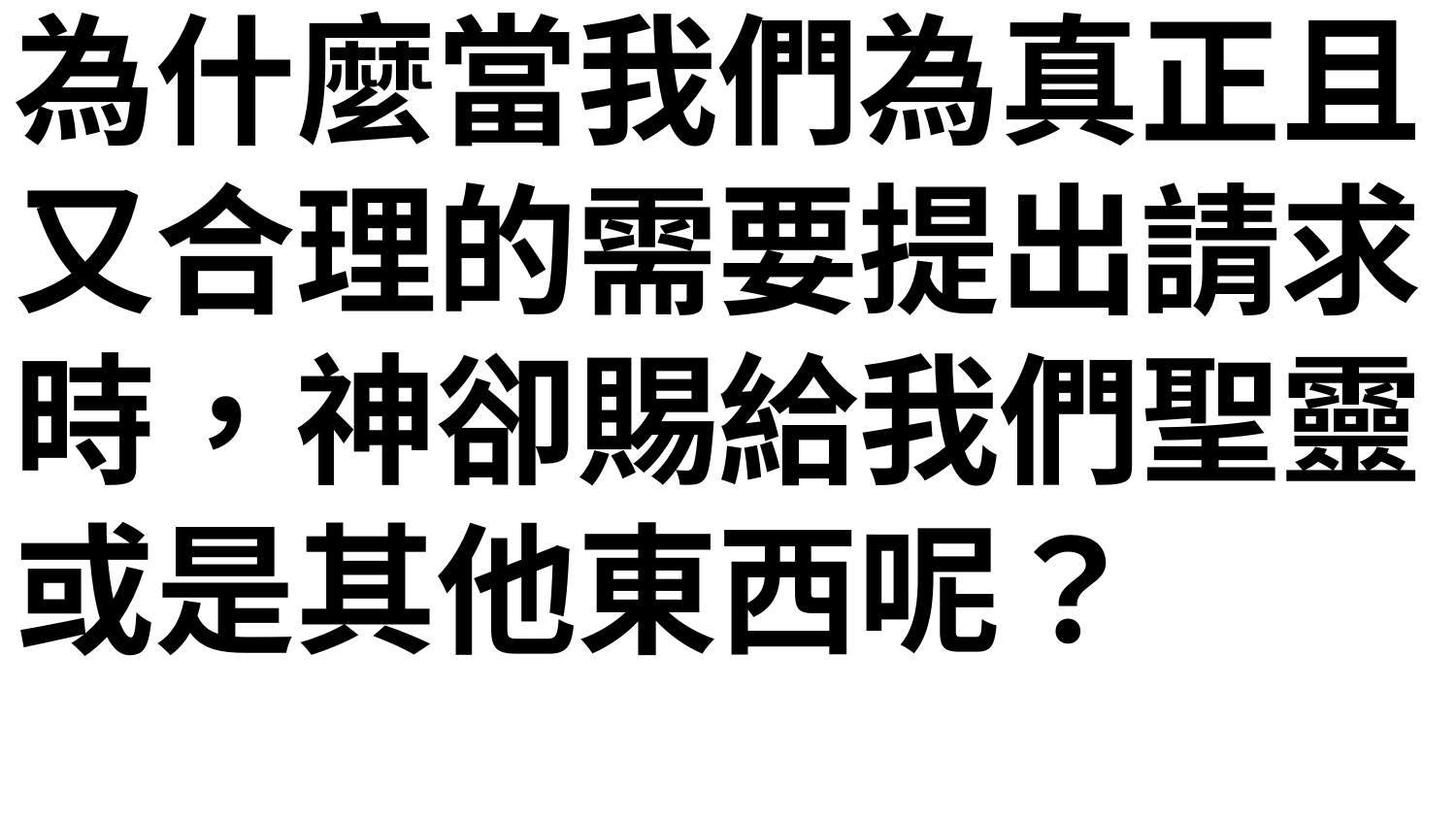

為什麼當我們為真正且又合理的需要提出請求時，神卻賜給我們聖靈或是其他東西呢？